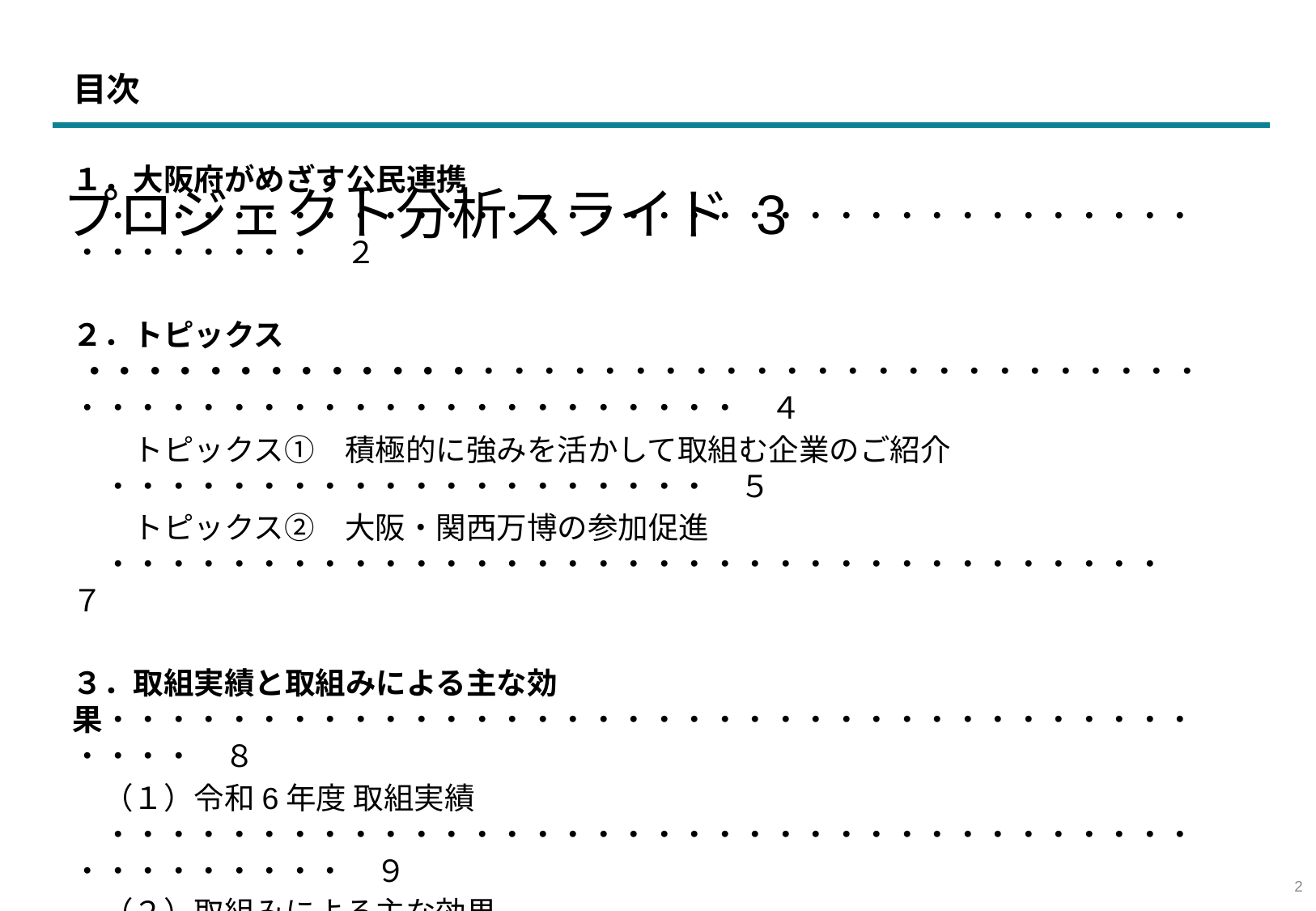

目次
プロジェクト分析スライド 3
１．大阪府がめざす公民連携　・・・・・・・・・・・・・・・・・・・・・・・・・・・・・・・・・・・・・・・・・・・・　２

２．トピックス ・・・・・・・・・・・・・・・・・・・・・・・・・・・・・・・・・・・・・・・・・・・・・・・・・・・・・・・・・・・　４
　　トピックス①　積極的に強みを活かして取組む企業のご紹介　・・・・・・・・・・・・・・・・・・・・　５
　　トピックス②　大阪・関西万博の参加促進　・・・・・・・・・・・・・・・・・・・・・・・・・・・・・・・・・・・　７

３．取組実績と取組みによる主な効果・・・・・・・・・・・・・・・・・・・・・・・・・・・・・・・・・・・・・・・・　８
　（１）令和6年度 取組実績　・・・・・・・・・・・・・・・・・・・・・・・・・・・・・・・・・・・・・・・・・・・・・　９
　（２）取組みによる主な効果　・・・・・・・・・・・・・・・・・・・・・・・・・・・・・・・・・・・・・・・・・・・・　10

４．主な連携事例　・・・・・・・・・・・・・・・・・・・・・・・・・・・・・・・・・・・・・・・・・・・・・・・・・・・・・・　12
　（１）子ども・教育、福祉　・・・・・・・・・・・・・・・・・・・・・・・・・・・・・・・・・・・・・・・・・・・・・・・　13
　（２）健康　・・・・・・・・・・・・・・・・・・・・・・・・・・・・・・・・・・・・・・・・・・・・・・・・・・・・・・・・・・　15
　（３）環境　・・・・・・・・・・・・・・・・・・・・・・・・・・・・・・・・・・・・・・・・・・・・・・・・・・・・・・・・・・　17
　（４）産業・中小企業振興、雇用　・・・・・・・・・・・・・・・・・・・・・・・・・・・・・・・・・・・・・・・・　20
　（５）安全・安心　・・・・・・・・・・・・・・・・・・・・・・・・・・・・・・・・・・・・・・・・・・・・・・・・・・・・・　21
　（６）地域活性化・まちづくり、府内市町村支援　・・・・・・・・・・・・・・・・・・・・・・・・・　22
2